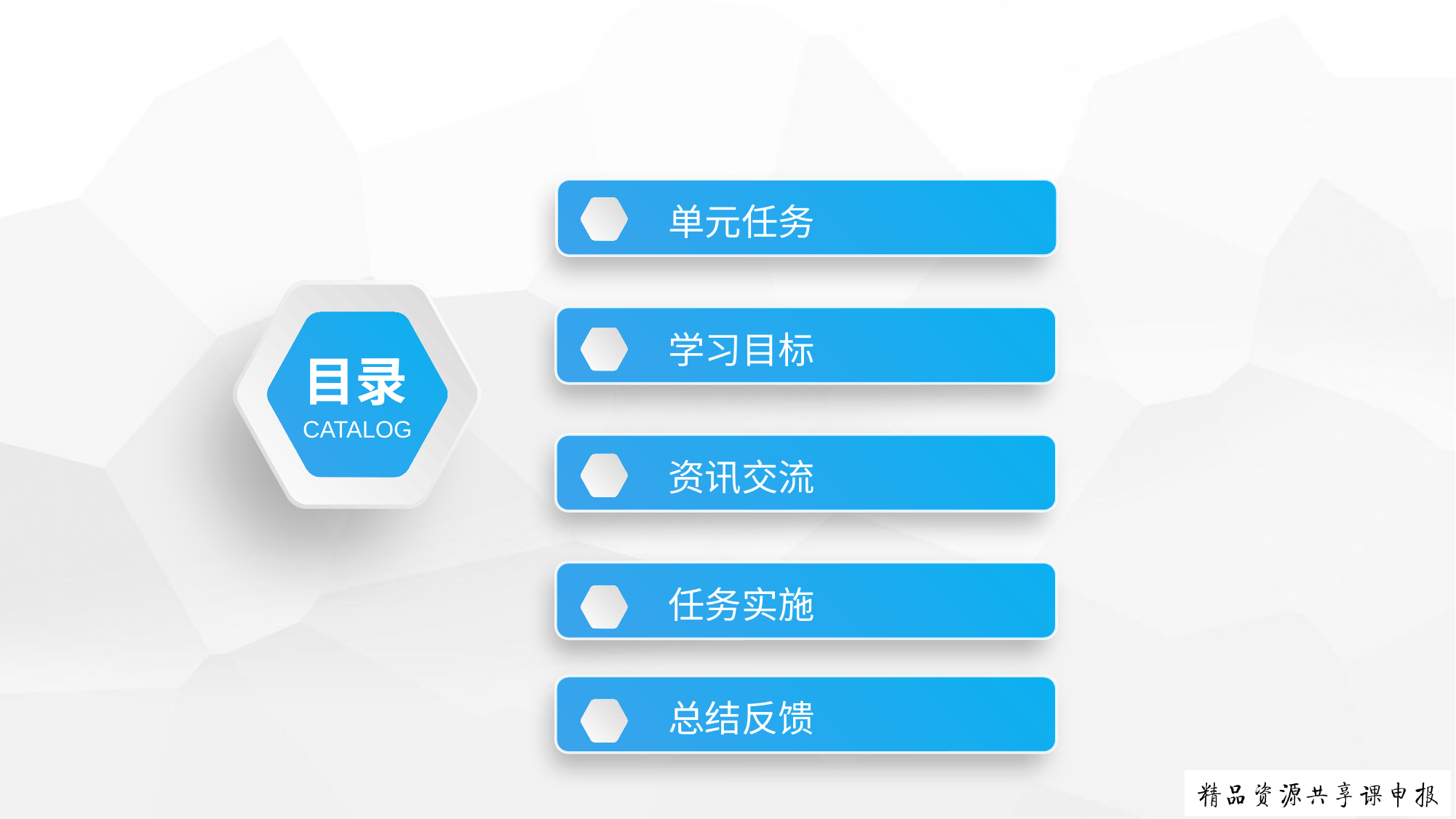

单元任务

目录
CATALOG

学习目标

资讯交流

任务实施

总结反馈